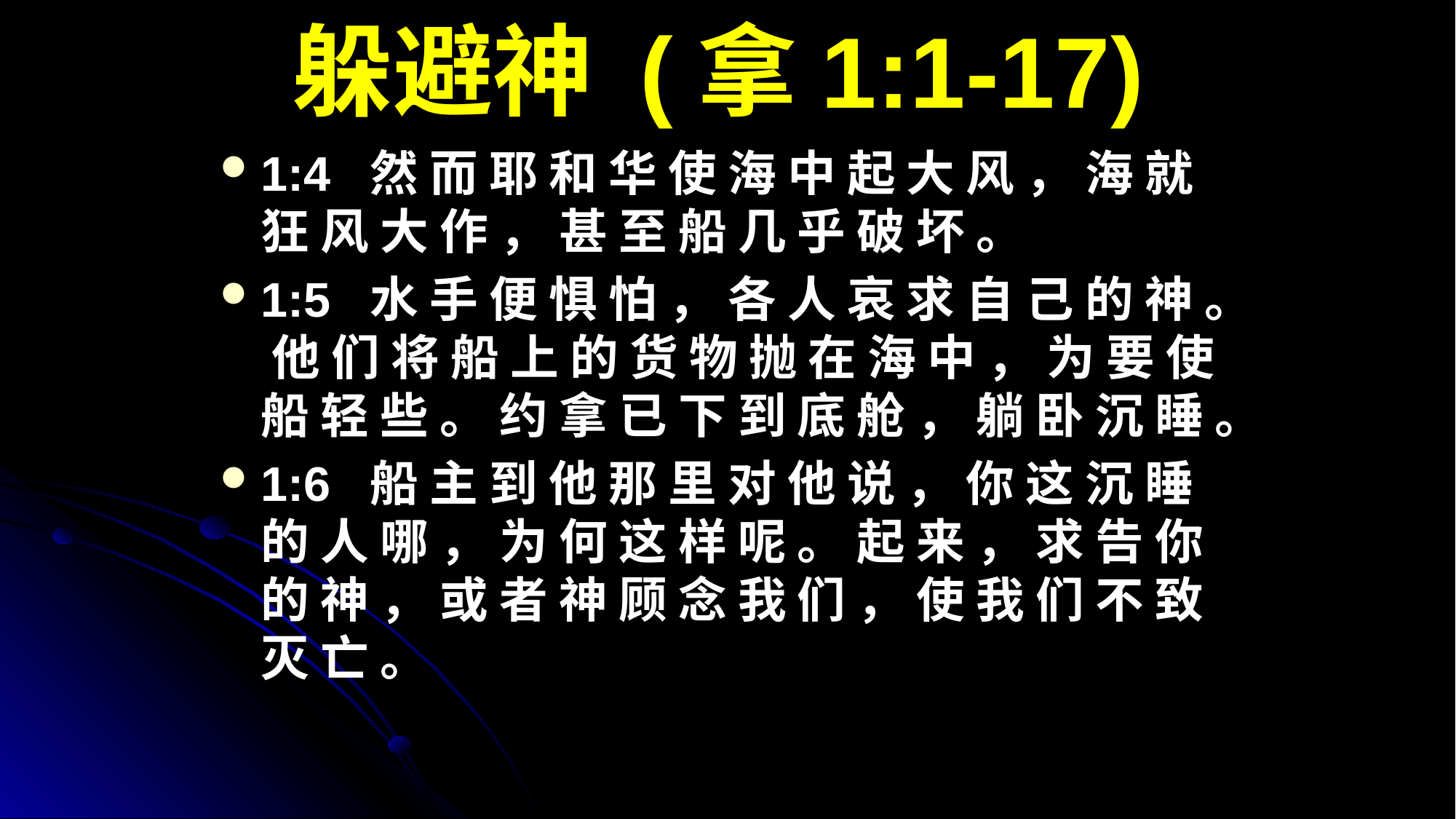

# 躲避神 (拿1:1-17)
1:4	然 而 耶 和 华 使 海 中 起 大 风 ， 海 就 狂 风 大 作 ， 甚 至 船 几 乎 破 坏 。
1:5	水 手 便 惧 怕 ， 各 人 哀 求 自 己 的 神 。 他 们 将 船 上 的 货 物 抛 在 海 中 ， 为 要 使 船 轻 些 。 约 拿 已 下 到 底 舱 ， 躺 卧 沉 睡 。
1:6	船 主 到 他 那 里 对 他 说 ， 你 这 沉 睡 的 人 哪 ， 为 何 这 样 呢 。 起 来 ， 求 告 你 的 神 ， 或 者 神 顾 念 我 们 ， 使 我 们 不 致 灭 亡 。